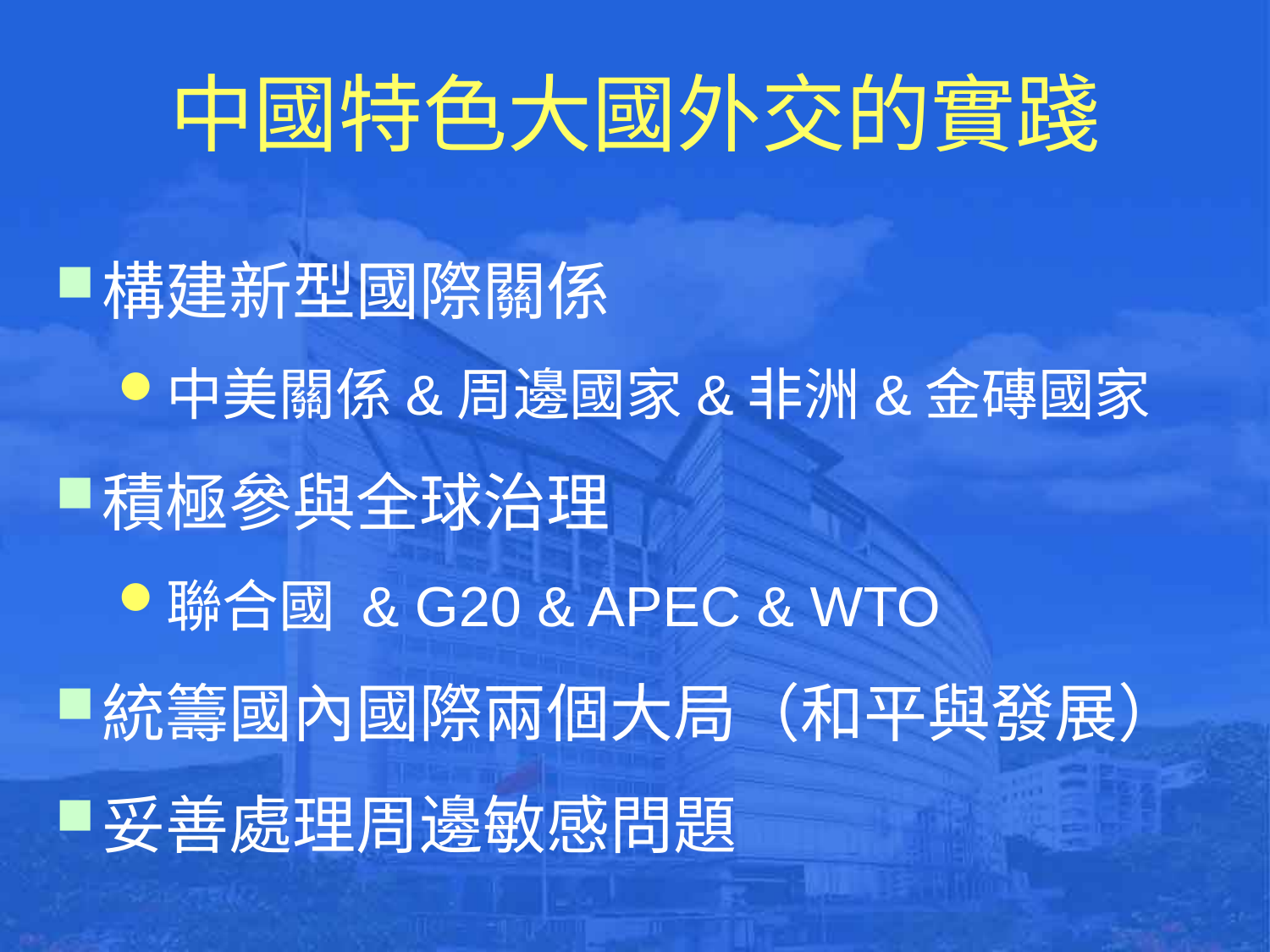

# 中國特色大國外交的實踐
構建新型國際關係
中美關係&周邊國家&非洲&金磚國家
積極參與全球治理
聯合國 & G20 & APEC & WTO
統籌國內國際兩個大局（和平與發展）
妥善處理周邊敏感問題